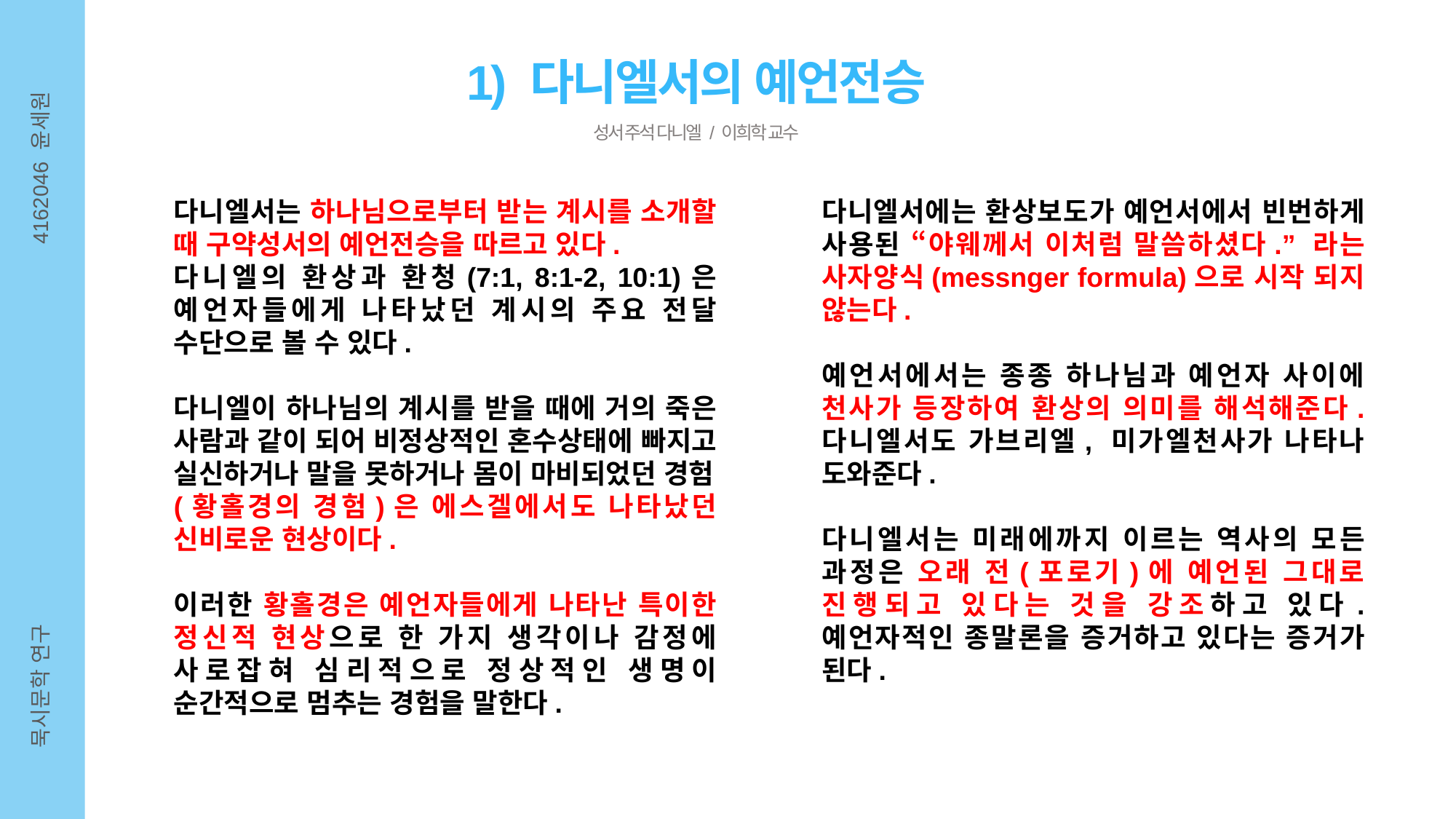

1) 다니엘서의 예언전승
성서 주석 다니엘 / 이희학 교수
4162046 윤세원
다니엘서는 하나님으로부터 받는 계시를 소개할 때 구약성서의 예언전승을 따르고 있다.
다니엘의 환상과 환청(7:1, 8:1-2, 10:1)은 예언자들에게 나타났던 계시의 주요 전달 수단으로 볼 수 있다.

다니엘이 하나님의 계시를 받을 때에 거의 죽은 사람과 같이 되어 비정상적인 혼수상태에 빠지고 실신하거나 말을 못하거나 몸이 마비되었던 경험(황홀경의 경험)은 에스겔에서도 나타났던 신비로운 현상이다.

이러한 황홀경은 예언자들에게 나타난 특이한 정신적 현상으로 한 가지 생각이나 감정에 사로잡혀 심리적으로 정상적인 생명이 순간적으로 멈추는 경험을 말한다.
다니엘서에는 환상보도가 예언서에서 빈번하게 사용된 “야웨께서 이처럼 말씀하셨다.” 라는 사자양식(messnger formula)으로 시작 되지 않는다.

예언서에서는 종종 하나님과 예언자 사이에 천사가 등장하여 환상의 의미를 해석해준다. 다니엘서도 가브리엘, 미가엘천사가 나타나 도와준다.

다니엘서는 미래에까지 이르는 역사의 모든 과정은 오래 전(포로기)에 예언된 그대로 진행되고 있다는 것을 강조하고 있다. 예언자적인 종말론을 증거하고 있다는 증거가 된다.
묵시문학 연구